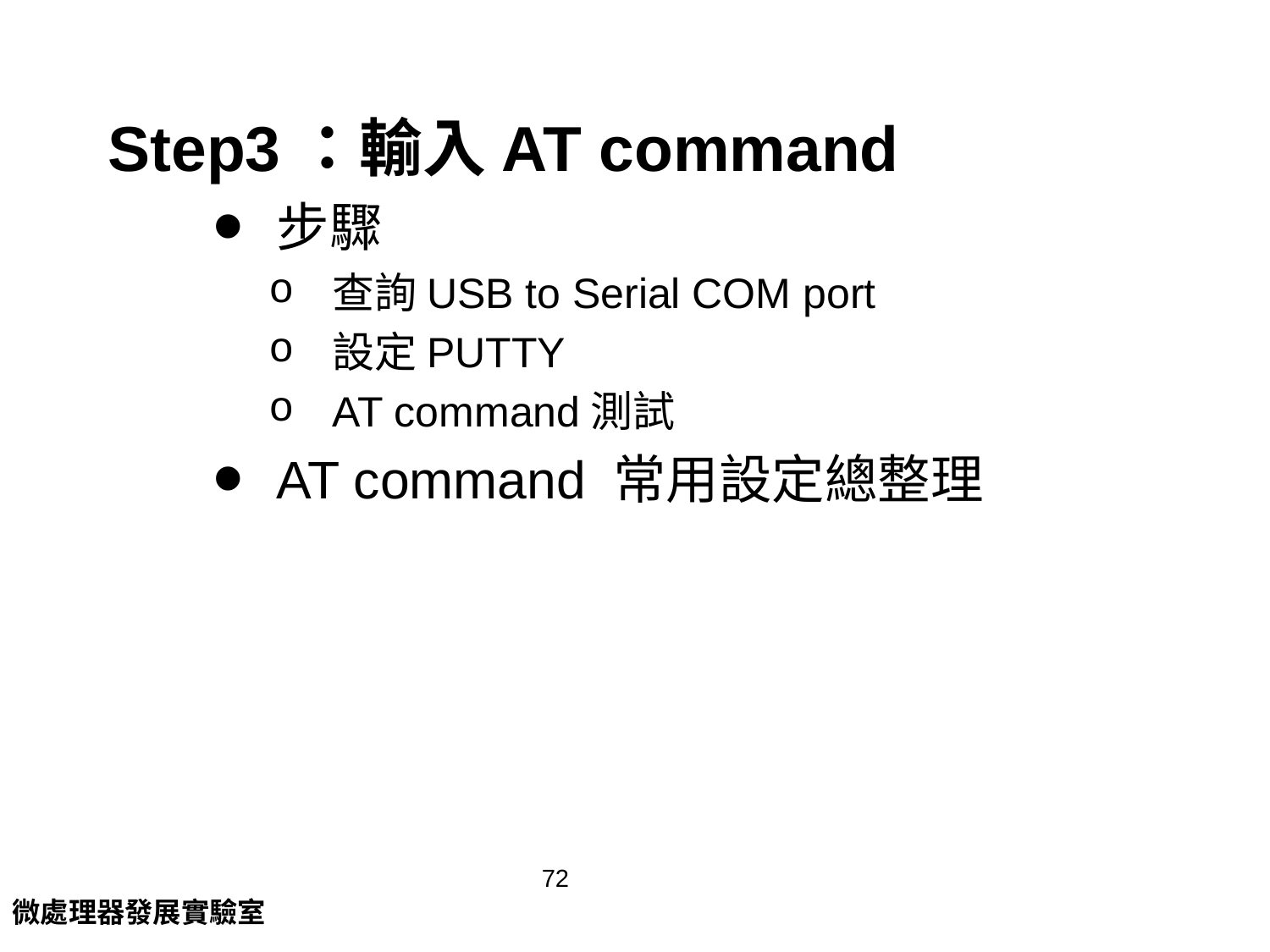

# Step3：輸入AT command
步驟
查詢USB to Serial COM port
設定PUTTY
AT command測試
AT command 常用設定總整理
72
微處理器發展實驗室